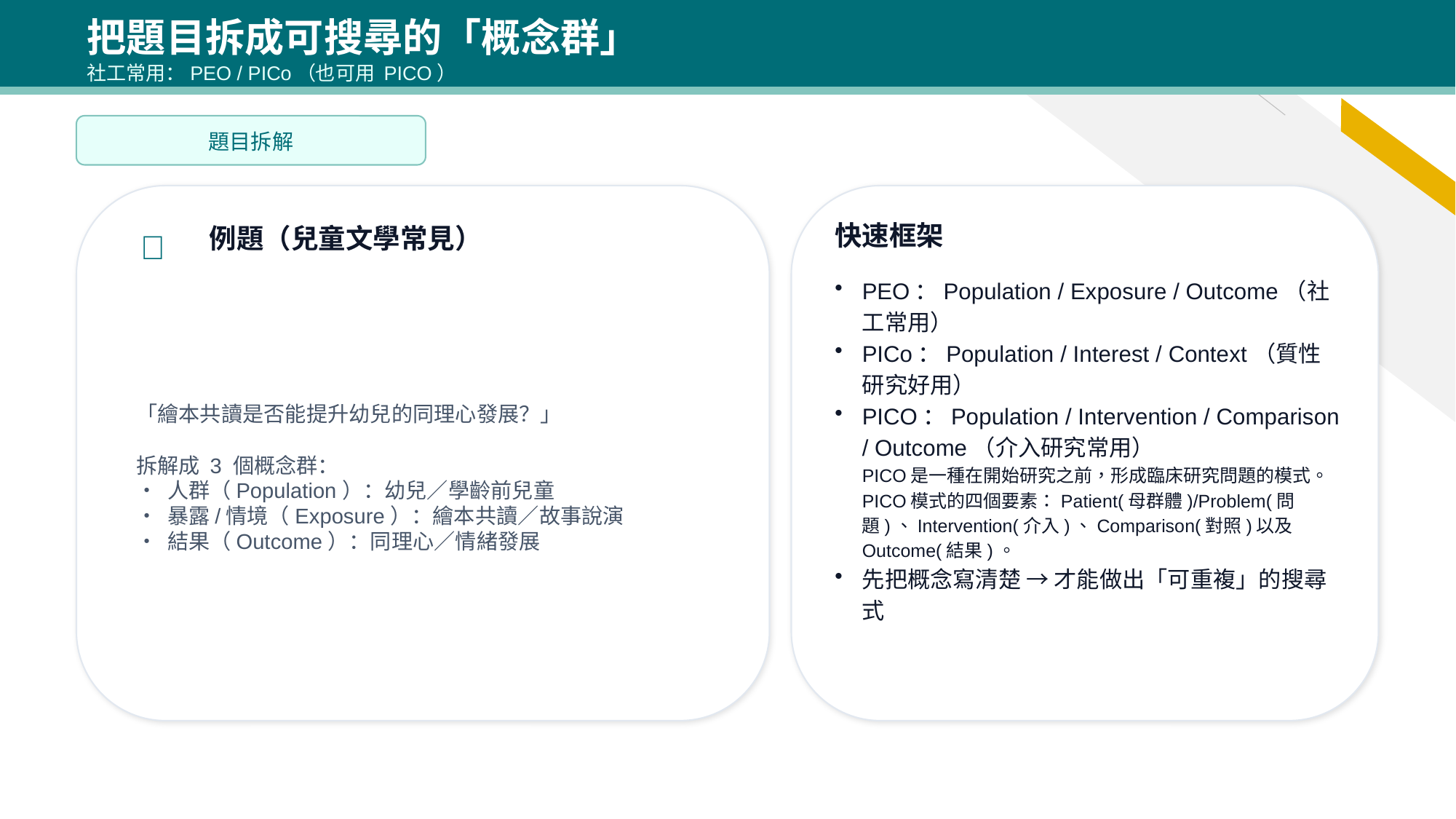

把題目拆成可搜尋的「概念群」
社工常用：PEO / PICo（也可用 PICO）

題目拆解

🧩
例題（兒童文學常見）
快速框架
PEO：Population / Exposure / Outcome（社工常用）
PICo：Population / Interest / Context（質性研究好用）
PICO：Population / Intervention / Comparison / Outcome（介入研究常用）
PICO是一種在開始研究之前，形成臨床研究問題的模式。PICO模式的四個要素：Patient(母群體)/Problem(問題)、Intervention(介入)、Comparison(對照)以及 Outcome(結果)。
先把概念寫清楚 → 才能做出「可重複」的搜尋式
「繪本共讀是否能提升幼兒的同理心發展？」

拆解成 3 個概念群：
• 人群（Population）：幼兒／學齡前兒童
• 暴露/情境（Exposure）：繪本共讀／故事說演
• 結果（Outcome）：同理心／情緒發展